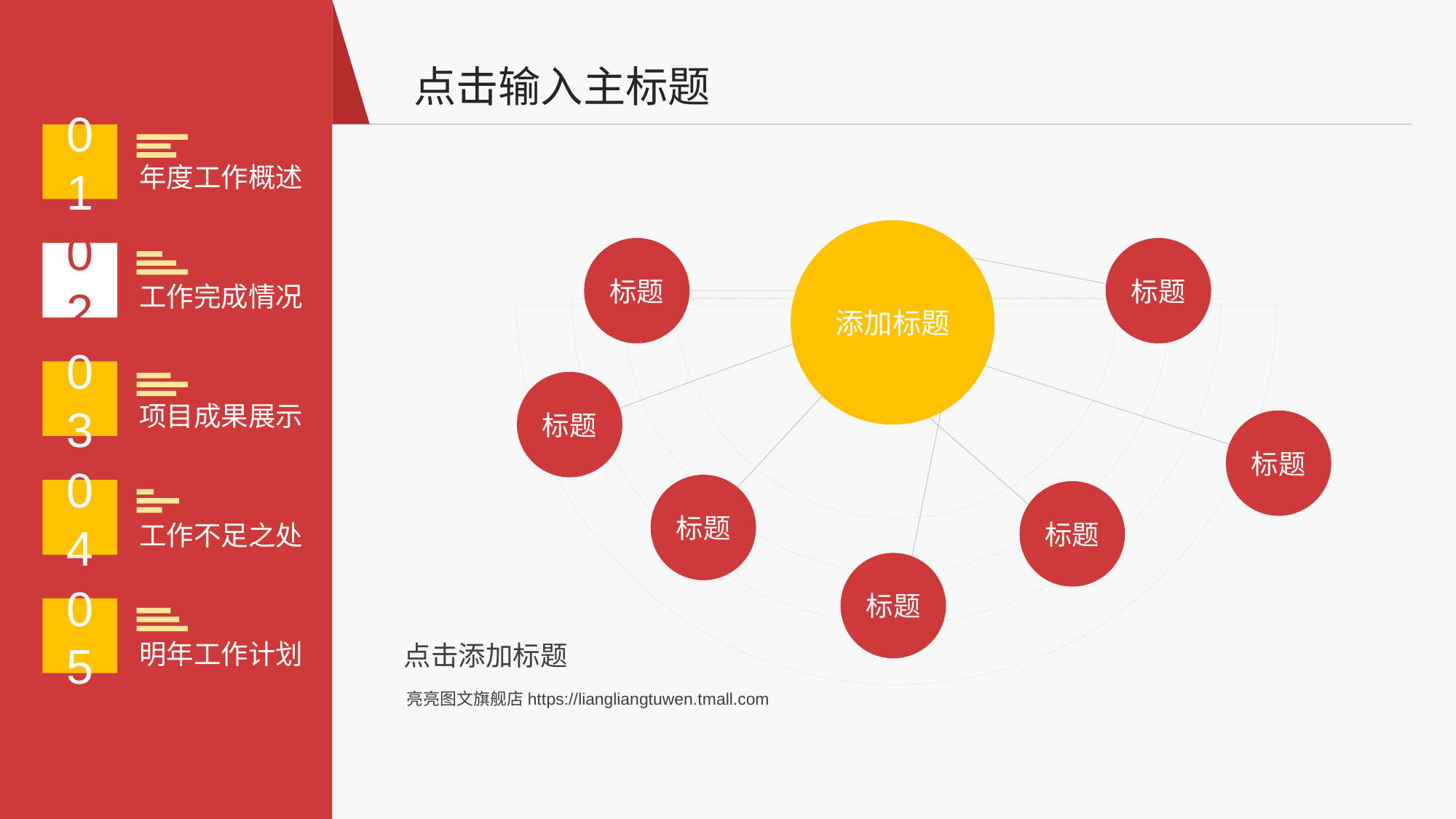

点击输入主标题

标题
标题

添加标题
标题
标题
标题
标题
标题
点击添加标题
亮亮图文旗舰店https://liangliangtuwen.tmall.com